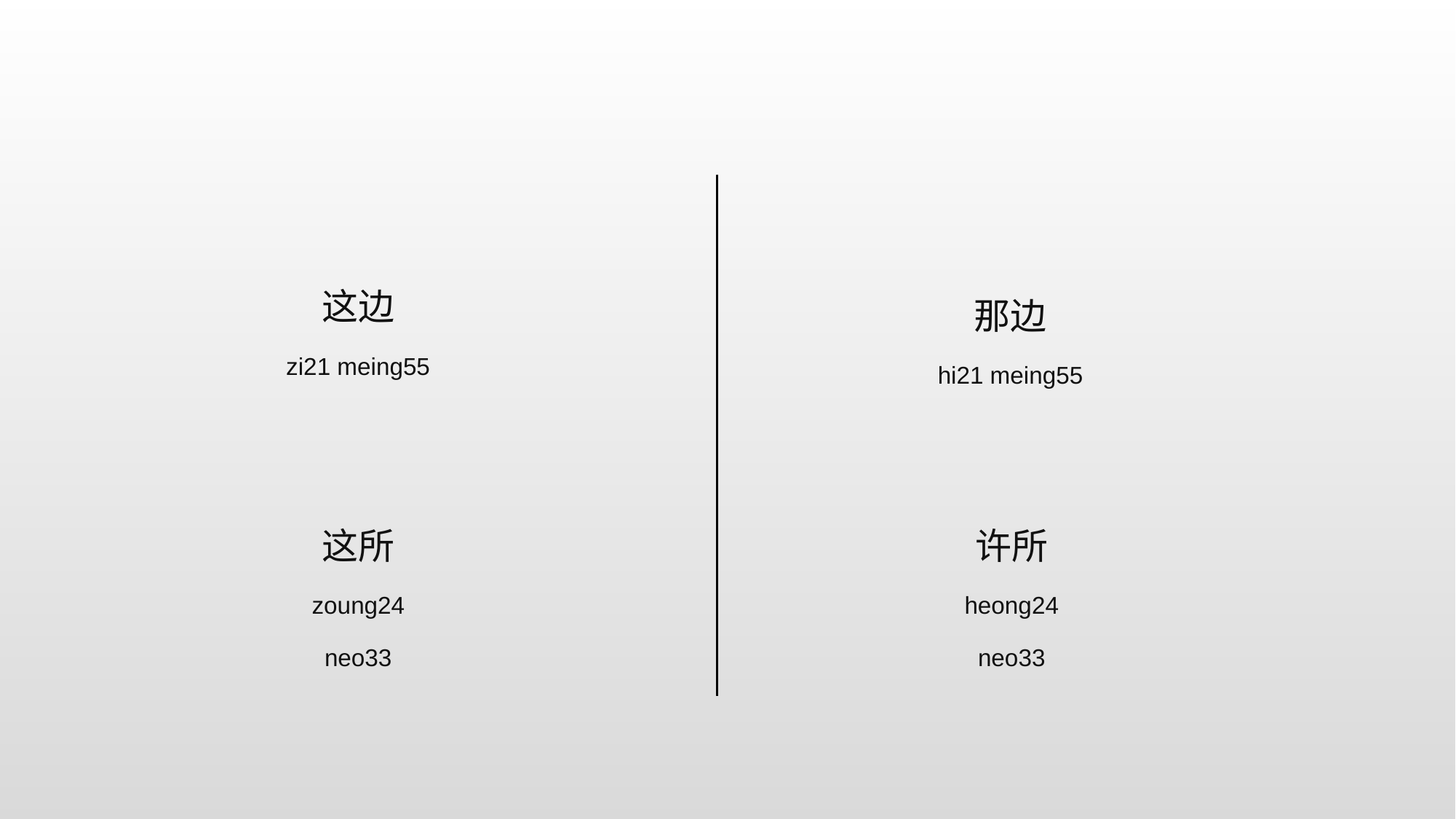

这边
zi21 meing55
那边
hi21 meing55
这所
zoung24 neo33
许所
heong24 neo33